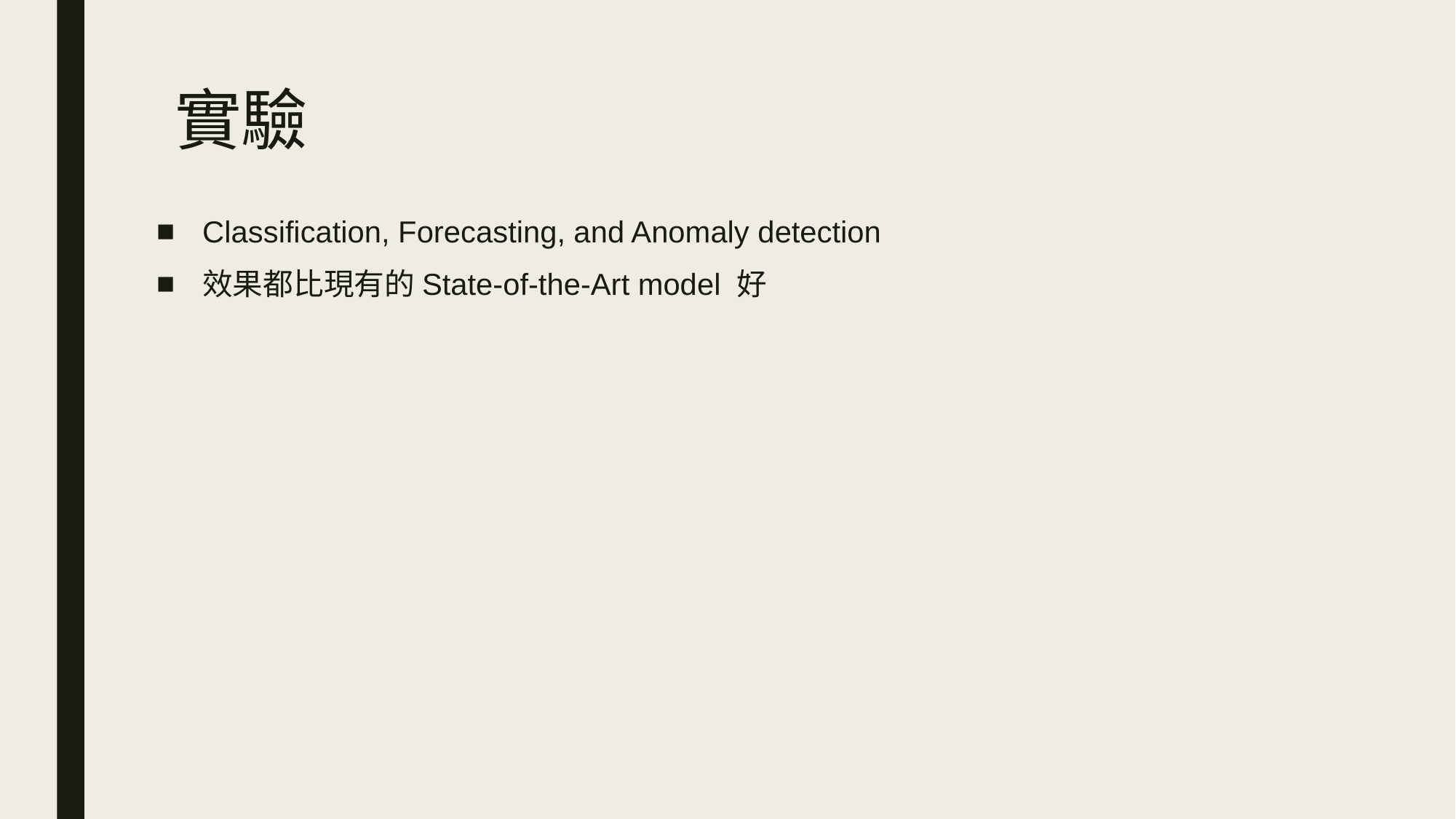

# 實驗
Classification, Forecasting, and Anomaly detection
效果都比現有的State-of-the-Art model 好